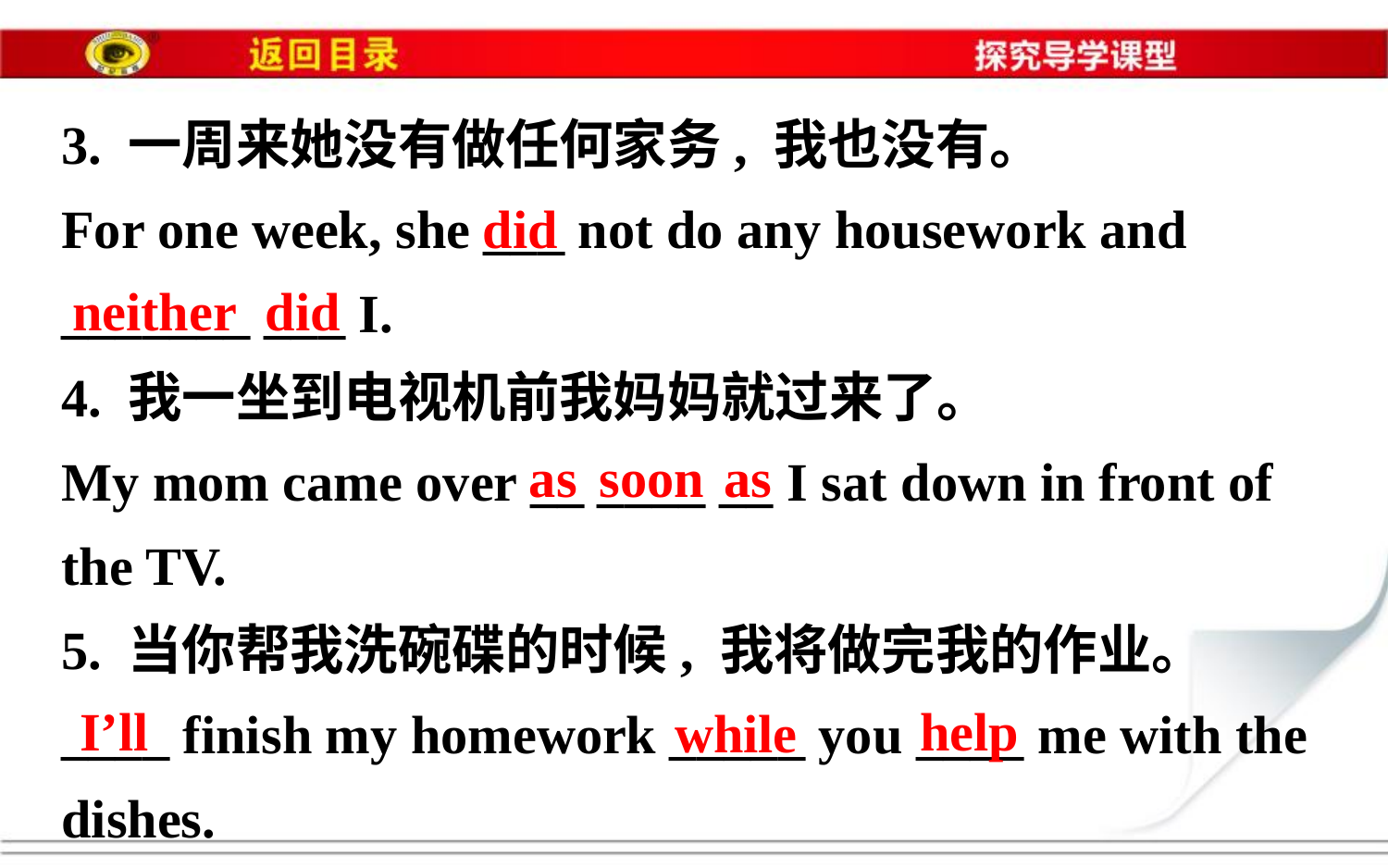

3. 一周来她没有做任何家务, 我也没有。
For one week, she ___ not do any housework and
_______ ___ I.
4. 我一坐到电视机前我妈妈就过来了。
My mom came over __ ____ __ I sat down in front of
the TV.
5. 当你帮我洗碗碟的时候, 我将做完我的作业。
____ finish my homework _____ you ____ me with the
dishes.
did
neither
did
as
soon
as
I’ll
help
while